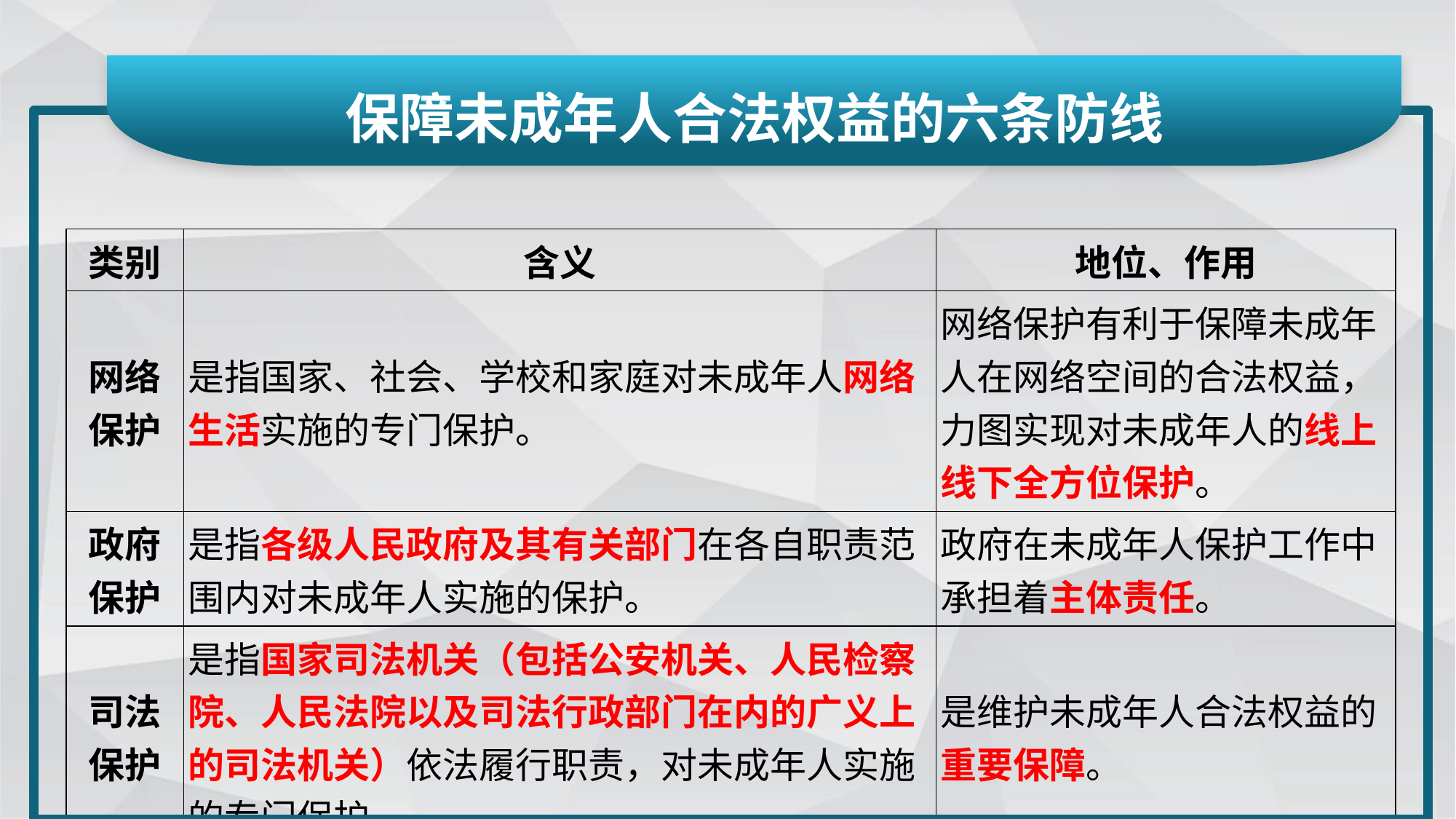

保障未成年人合法权益的六条防线

| 类别 | 含义 | 地位、作用 |
| --- | --- | --- |
| 网络 保护 | 是指国家、社会、学校和家庭对未成年人网络生活实施的专门保护。 | 网络保护有利于保障未成年人在网络空间的合法权益，力图实现对未成年人的线上线下全方位保护。 |
| 政府 保护 | 是指各级人民政府及其有关部门在各自职责范围内对未成年人实施的保护。 | 政府在未成年人保护工作中承担着主体责任。 |
| 司法 保护 | 是指国家司法机关（包括公安机关、人民检察院、人民法院以及司法行政部门在内的广义上的司法机关）依法履行职责，对未成年人实施的专门保护。 | 是维护未成年人合法权益的重要保障。 |